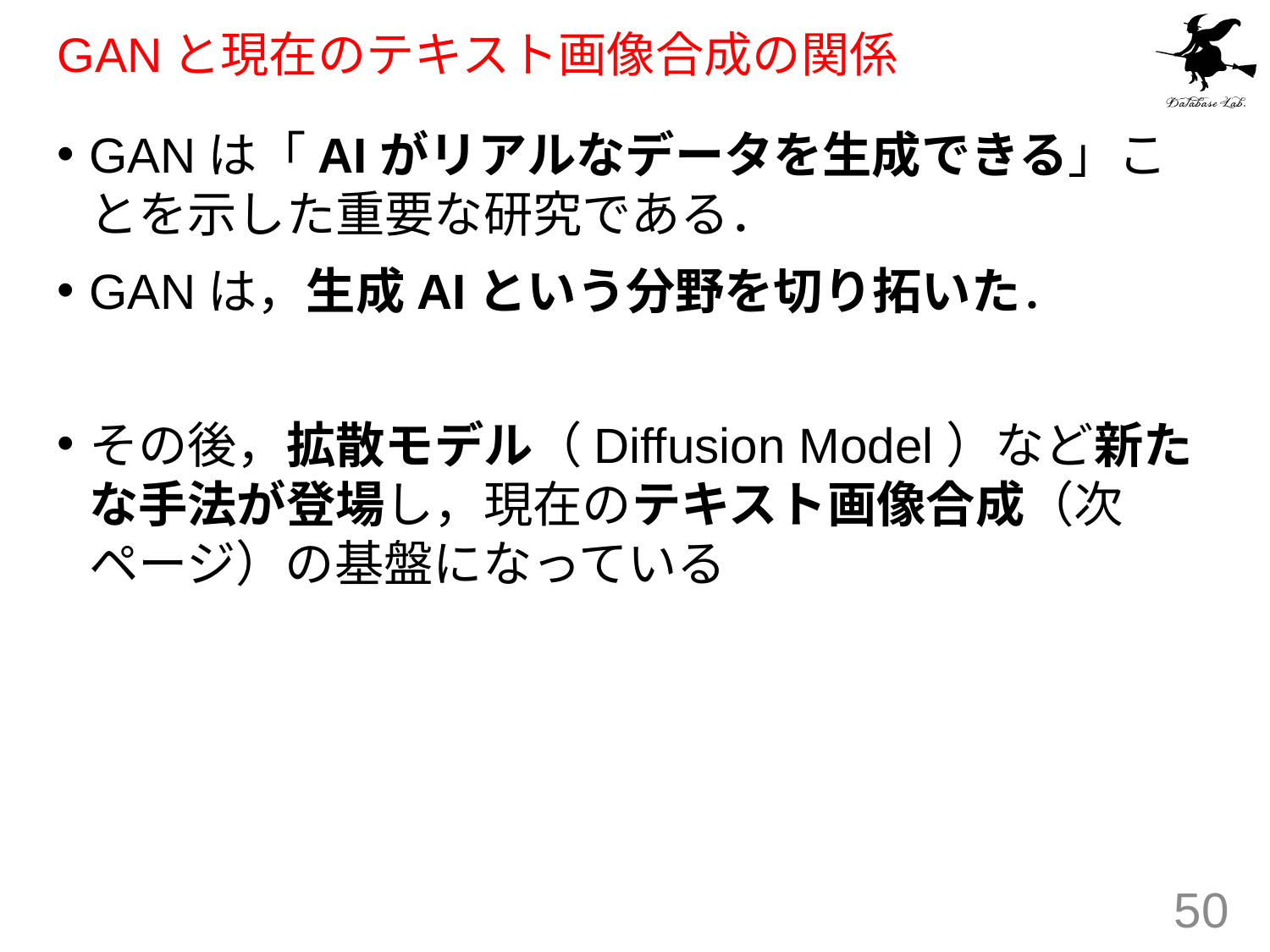

# GANと現在のテキスト画像合成の関係
GANは「AIがリアルなデータを生成できる」ことを示した重要な研究である．
GANは，生成AIという分野を切り拓いた．

その後，拡散モデル（Diffusion Model）など新たな手法が登場し，現在のテキスト画像合成（次ページ）の基盤になっている
50